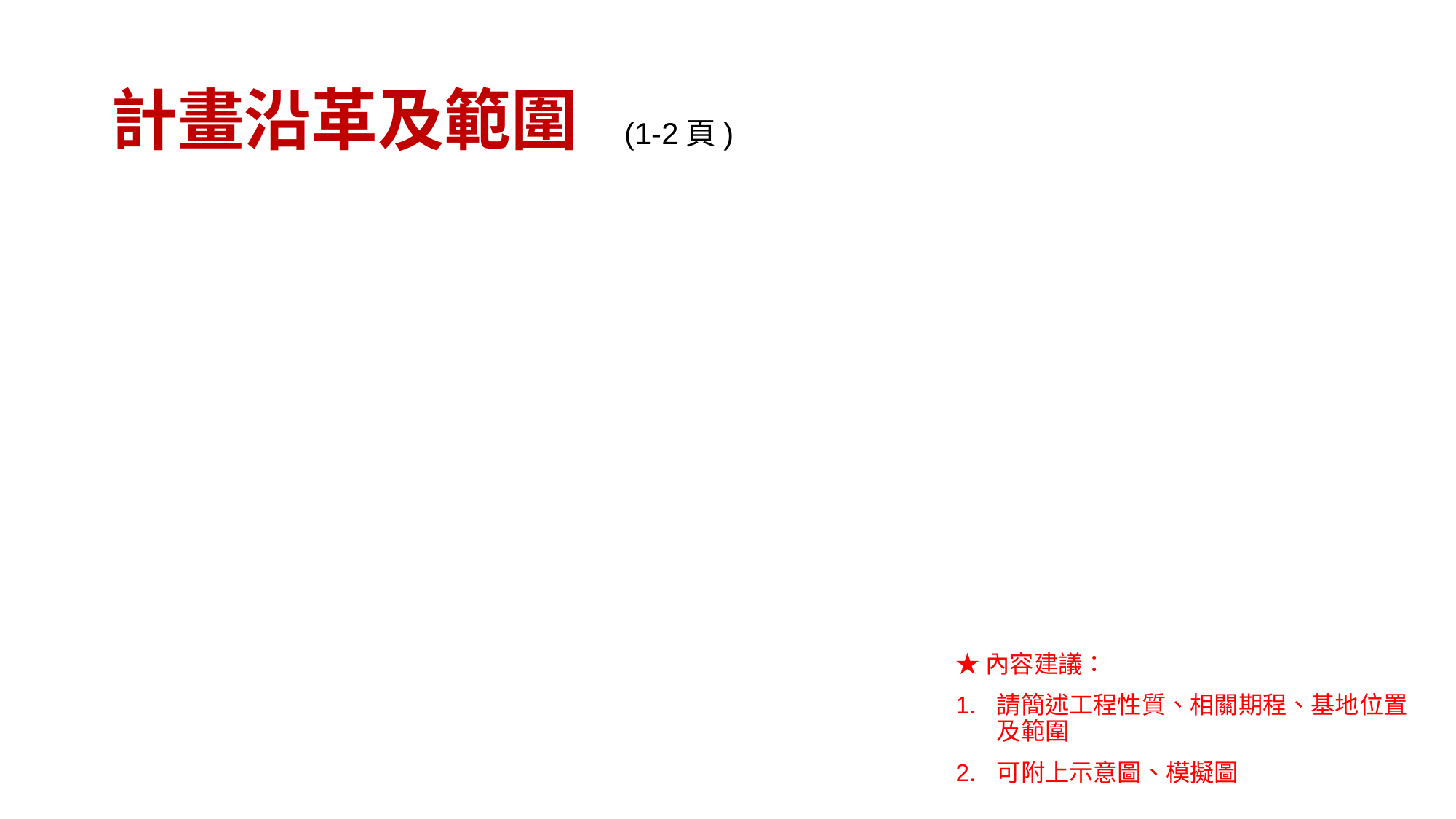

# 計畫沿革及範圍  (1-2頁)
★內容建議：
請簡述工程性質、相關期程、基地位置及範圍
可附上示意圖、模擬圖